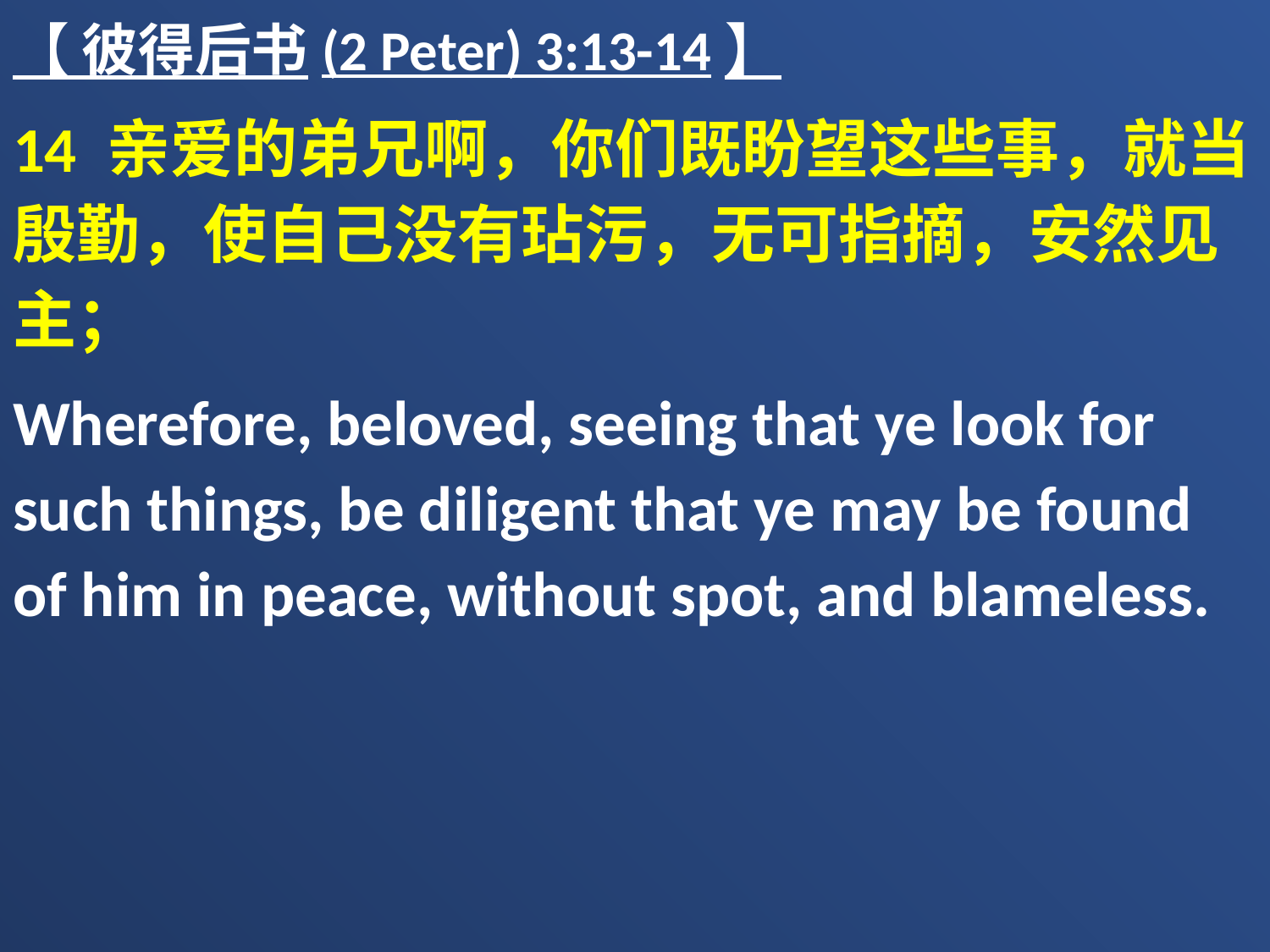

【 彼得后书(2 Peter) 3:13-14】
14 亲爱的弟兄啊，你们既盼望这些事，就当殷勤，使自己没有玷污，无可指摘，安然见主；
Wherefore, beloved, seeing that ye look for such things, be diligent that ye may be found of him in peace, without spot, and blameless.